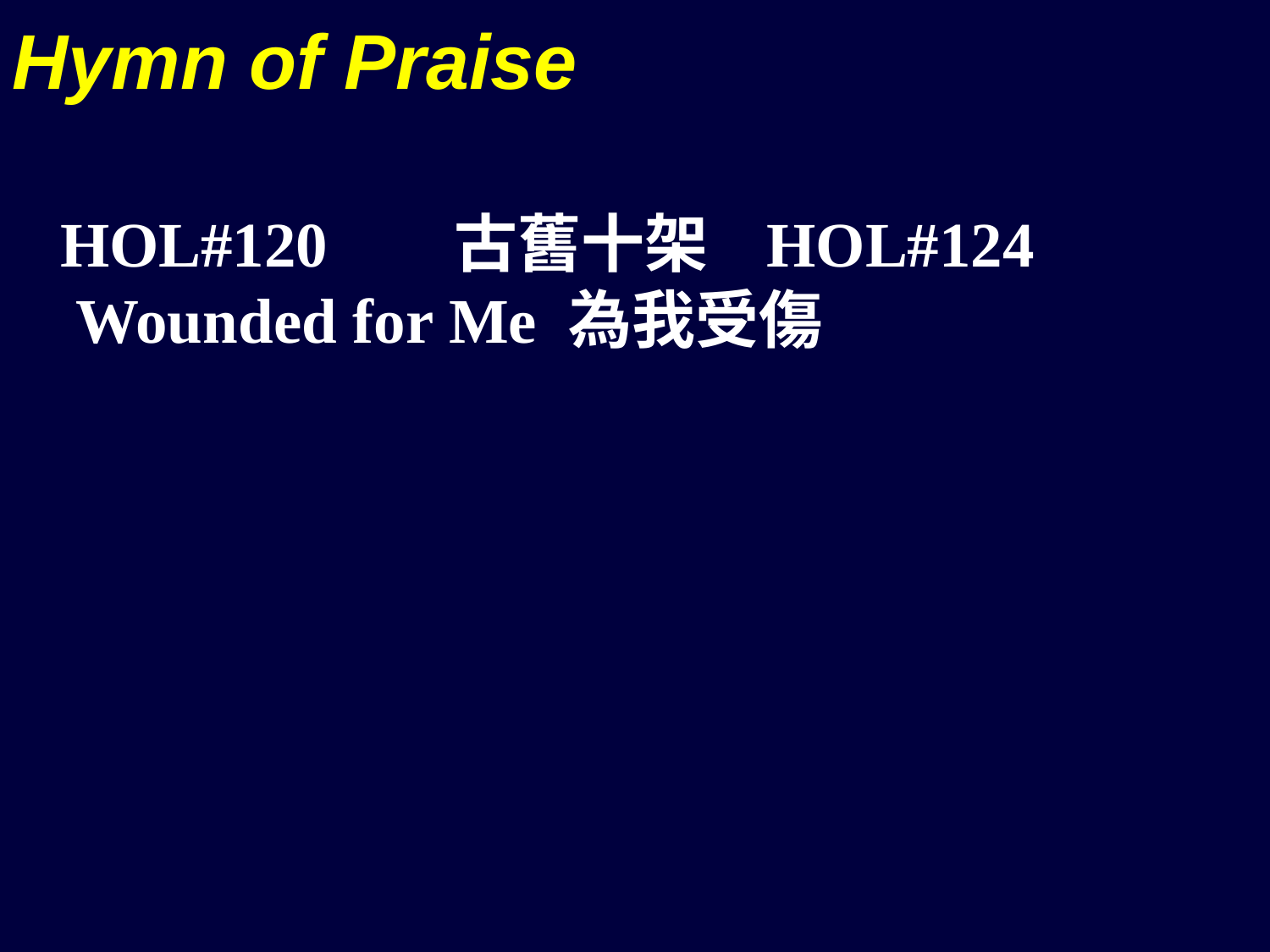

Hymn of Praise

   HOL#120       古舊十架   HOL#124       Wounded for Me 為我受傷